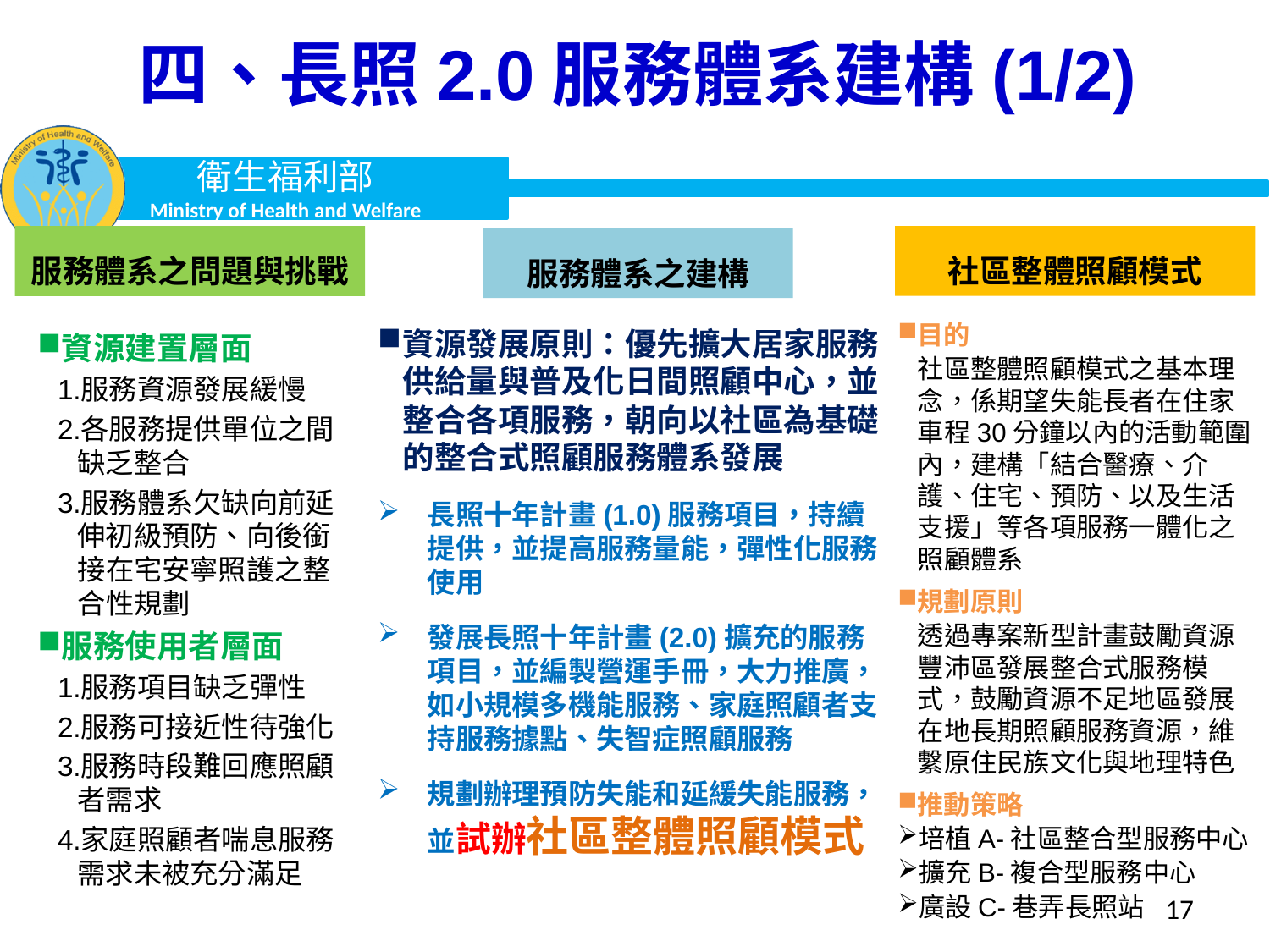

四、長照2.0服務體系建構(1/2)
服務體系之問題與挑戰
社區整體照顧模式
服務體系之建構
目的
社區整體照顧模式之基本理念，係期望失能長者在住家車程30分鐘以內的活動範圍內，建構「結合醫療、介護、住宅、預防、以及生活支援」等各項服務一體化之照顧體系
規劃原則
透過專案新型計畫鼓勵資源豐沛區發展整合式服務模式，鼓勵資源不足地區發展在地長期照顧服務資源，維繫原住民族文化與地理特色
推動策略
培植A-社區整合型服務中心
擴充B-複合型服務中心
廣設C-巷弄長照站

資源發展原則：優先擴大居家服務供給量與普及化日間照顧中心，並整合各項服務，朝向以社區為基礎的整合式照顧服務體系發展
長照十年計畫(1.0)服務項目，持續提供，並提高服務量能，彈性化服務使用
發展長照十年計畫(2.0)擴充的服務項目，並編製營運手冊，大力推廣，如小規模多機能服務、家庭照顧者支持服務據點、失智症照顧服務
規劃辦理預防失能和延緩失能服務，並試辦社區整體照顧模式

資源建置層面
服務資源發展緩慢
各服務提供單位之間缺乏整合
服務體系欠缺向前延伸初級預防、向後銜接在宅安寧照護之整合性規劃
服務使用者層面
服務項目缺乏彈性
服務可接近性待強化
服務時段難回應照顧者需求
家庭照顧者喘息服務需求未被充分滿足

17